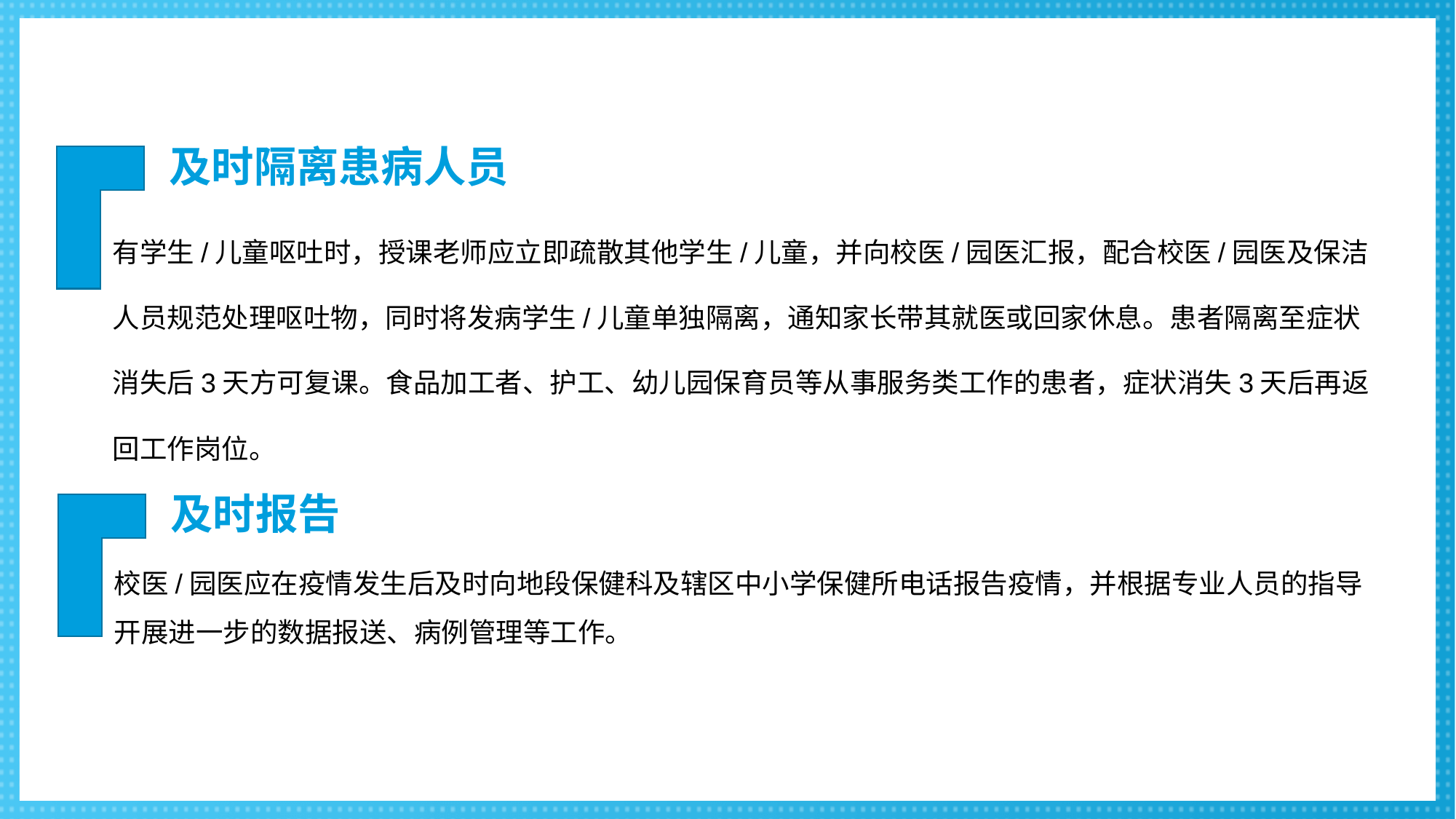

及时隔离患病人员

有学生/儿童呕吐时，授课老师应立即疏散其他学生/儿童，并向校医/园医汇报，配合校医/园医及保洁人员规范处理呕吐物，同时将发病学生/儿童单独隔离，通知家长带其就医或回家休息。患者隔离至症状消失后3天方可复课。食品加工者、护工、幼儿园保育员等从事服务类工作的患者，症状消失3天后再返回工作岗位。
及时报告

校医/园医应在疫情发生后及时向地段保健科及辖区中小学保健所电话报告疫情，并根据专业人员的指导开展进一步的数据报送、病例管理等工作。